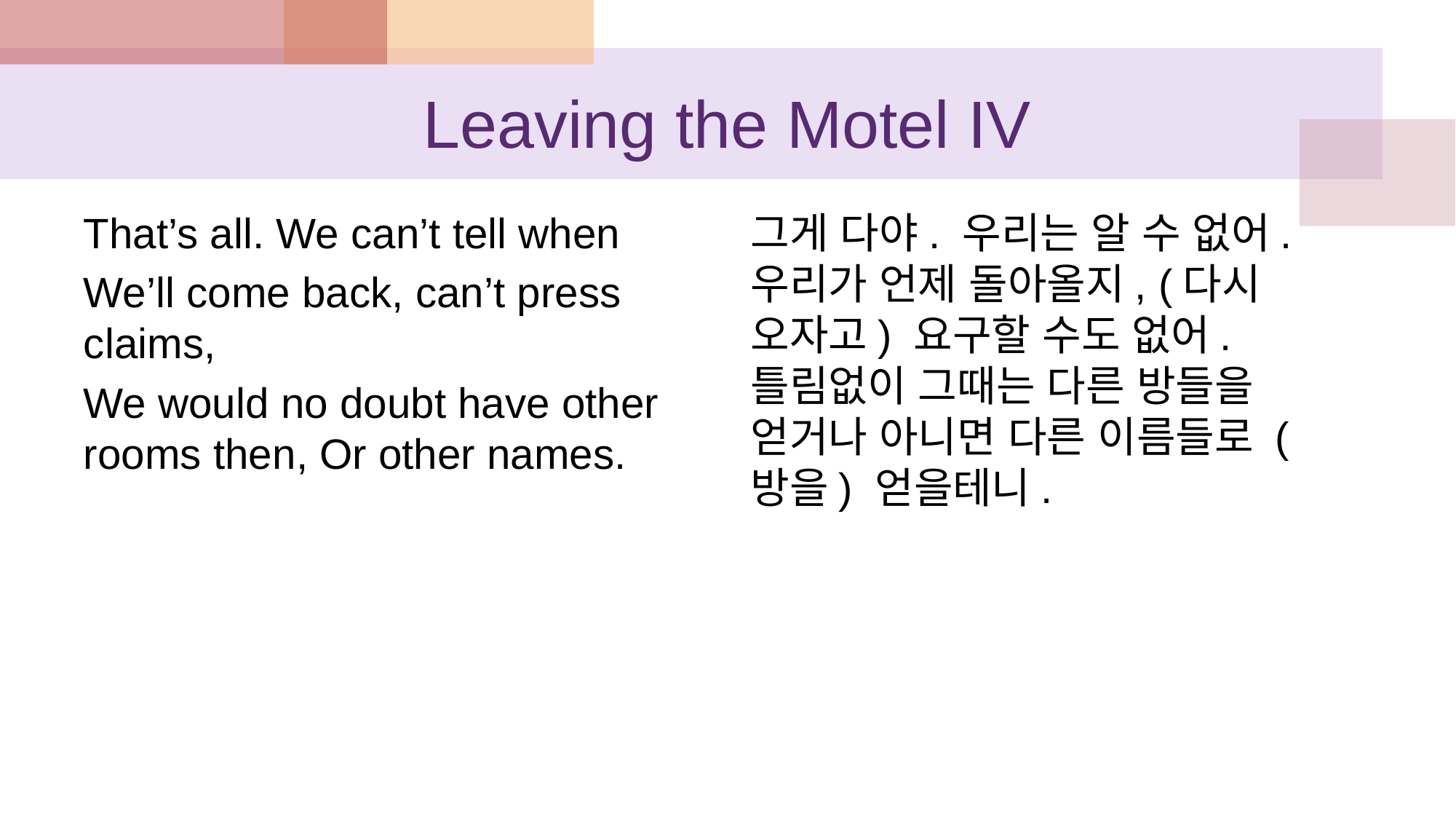

# Leaving the Motel IV
That’s all. We can’t tell when
We’ll come back, can’t press claims,
We would no doubt have other rooms then, Or other names.
그게 다야. 우리는 알 수 없어.
우리가 언제 돌아올지, (다시 오자고) 요구할 수도 없어.
틀림없이 그때는 다른 방들을 얻거나 아니면 다른 이름들로 (방을) 얻을테니.